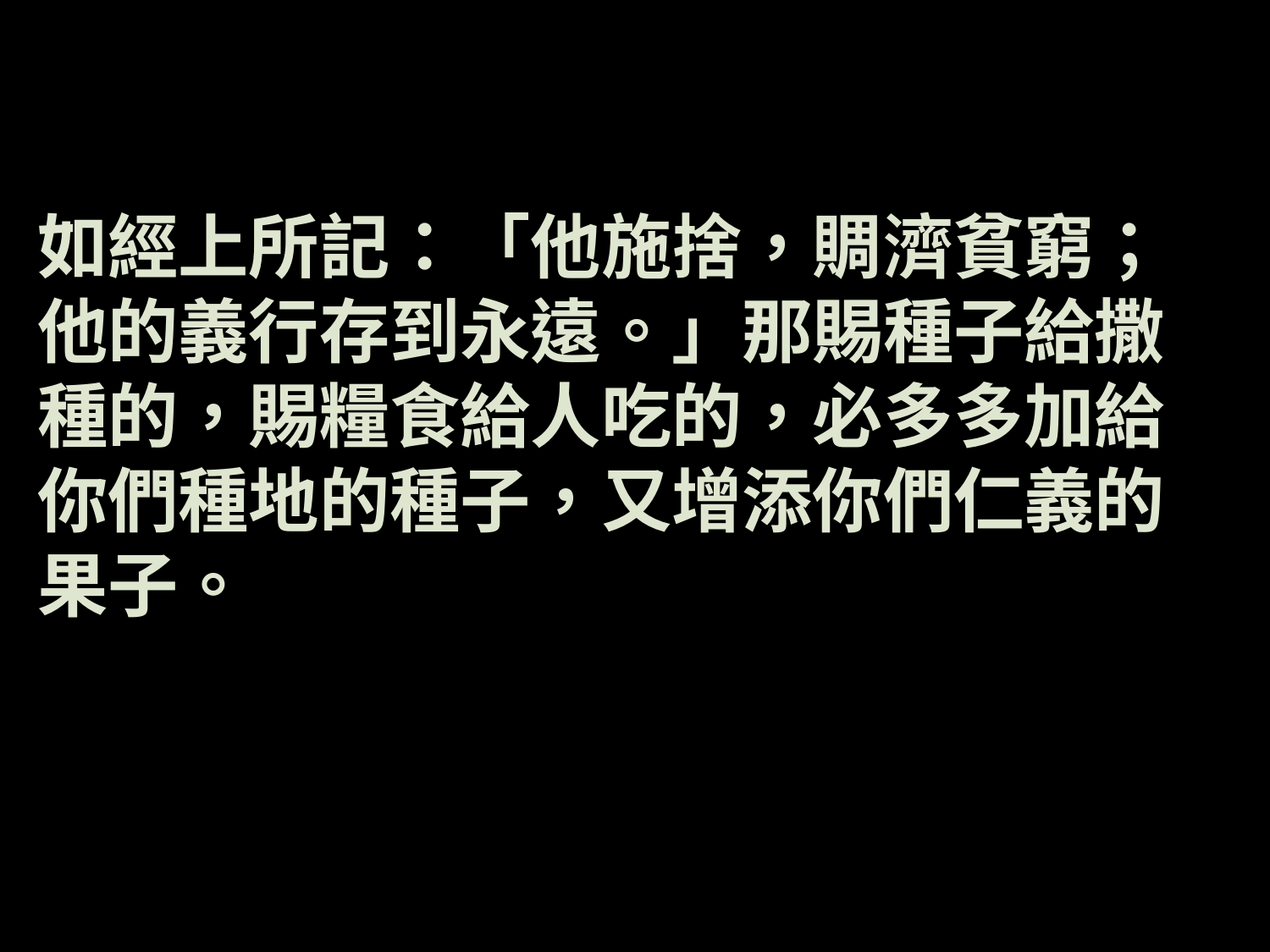

如經上所記：「他施捨，賙濟貧窮；
他的義行存到永遠。」那賜種子給撒種的，賜糧食給人吃的，必多多加給你們種地的種子，又增添你們仁義的果子。